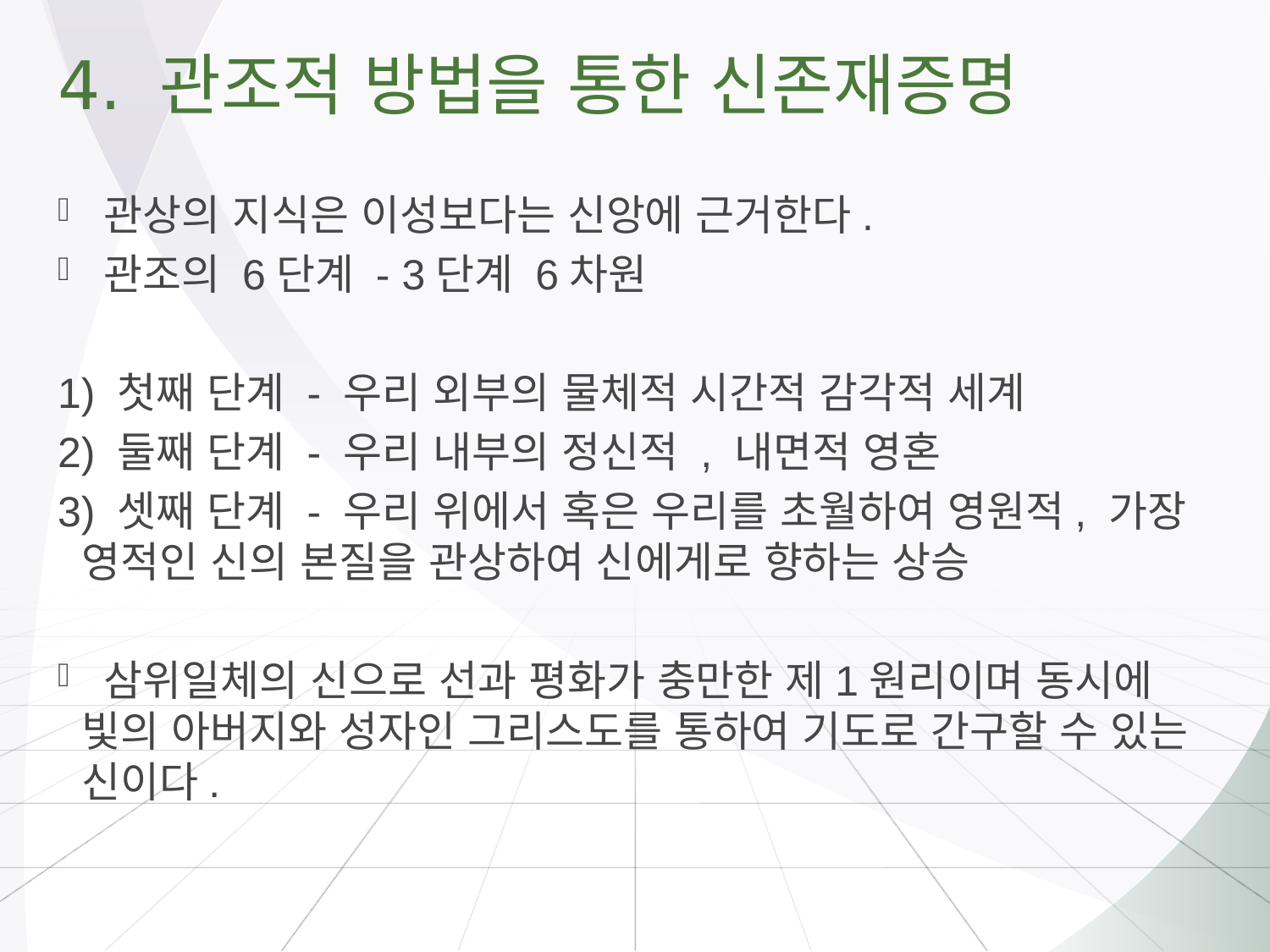

# 4. 관조적 방법을 통한 신존재증명
 관상의 지식은 이성보다는 신앙에 근거한다.
 관조의 6단계 - 3단계 6차원

1) 첫째 단계 - 우리 외부의 물체적 시간적 감각적 세계
2) 둘째 단계 - 우리 내부의 정신적 , 내면적 영혼
3) 셋째 단계 - 우리 위에서 혹은 우리를 초월하여 영원적, 가장 영적인 신의 본질을 관상하여 신에게로 향하는 상승

 삼위일체의 신으로 선과 평화가 충만한 제1원리이며 동시에 빛의 아버지와 성자인 그리스도를 통하여 기도로 간구할 수 있는 신이다.